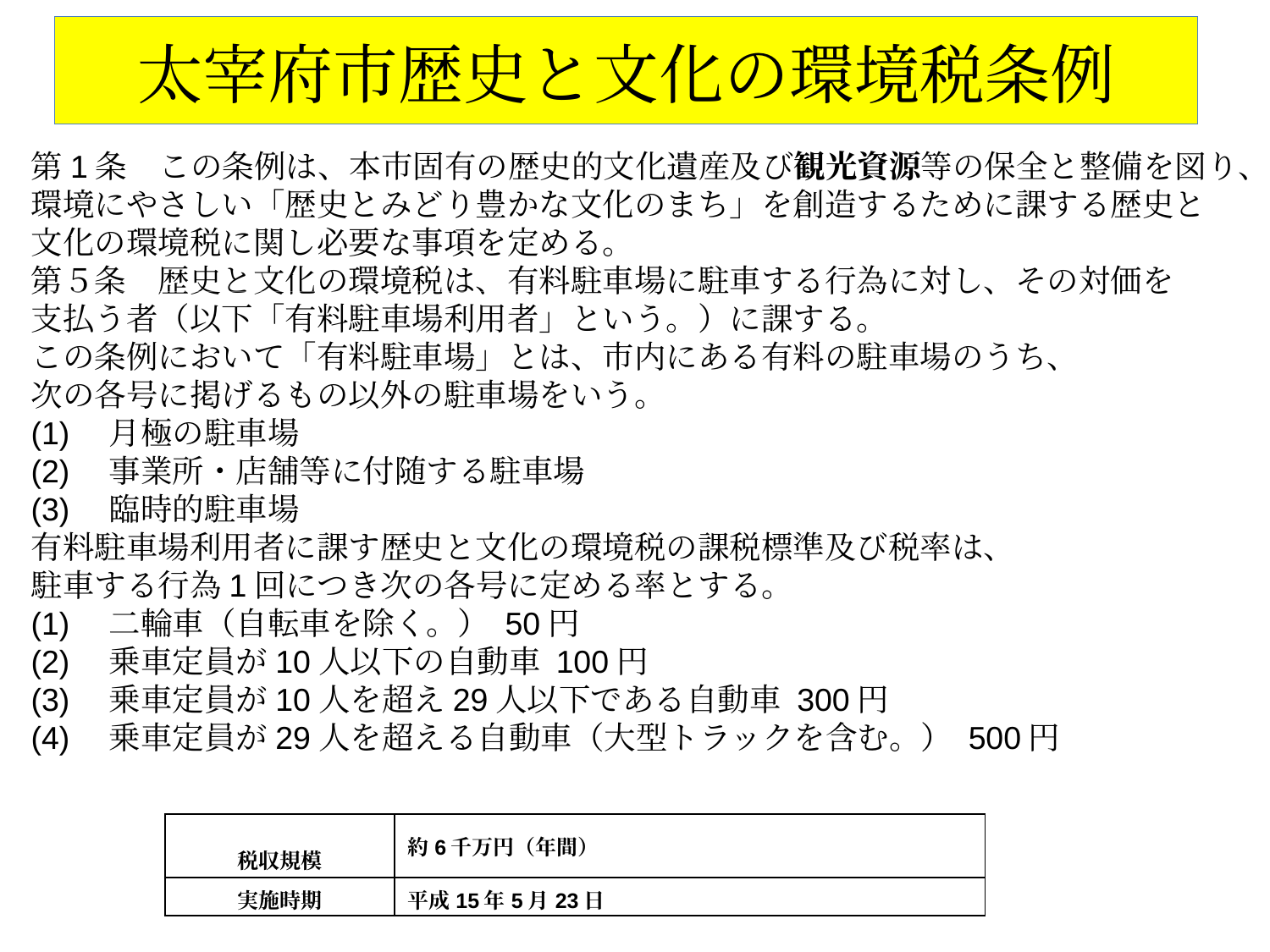

# 太宰府市歴史と文化の環境税条例

第1条　この条例は、本市固有の歴史的文化遺産及び観光資源等の保全と整備を図り、
環境にやさしい「歴史とみどり豊かな文化のまち」を創造するために課する歴史と
文化の環境税に関し必要な事項を定める。
第５条　歴史と文化の環境税は、有料駐車場に駐車する行為に対し、その対価を
支払う者（以下「有料駐車場利用者」という。）に課する。
この条例において「有料駐車場」とは、市内にある有料の駐車場のうち、
次の各号に掲げるもの以外の駐車場をいう。
(1)　月極の駐車場
(2)　事業所・店舗等に付随する駐車場
(3)　臨時的駐車場
有料駐車場利用者に課す歴史と文化の環境税の課税標準及び税率は、
駐車する行為1回につき次の各号に定める率とする。
(1)　二輪車（自転車を除く。） 50円
(2)　乗車定員が10人以下の自動車 100円
(3)　乗車定員が10人を超え29人以下である自動車 300円
(4)　乗車定員が29人を超える自動車（大型トラックを含む。） 500円

| 税収規模 | 約6千万円（年間） |
| --- | --- |
| 実施時期 | 平成15年5月23日 |